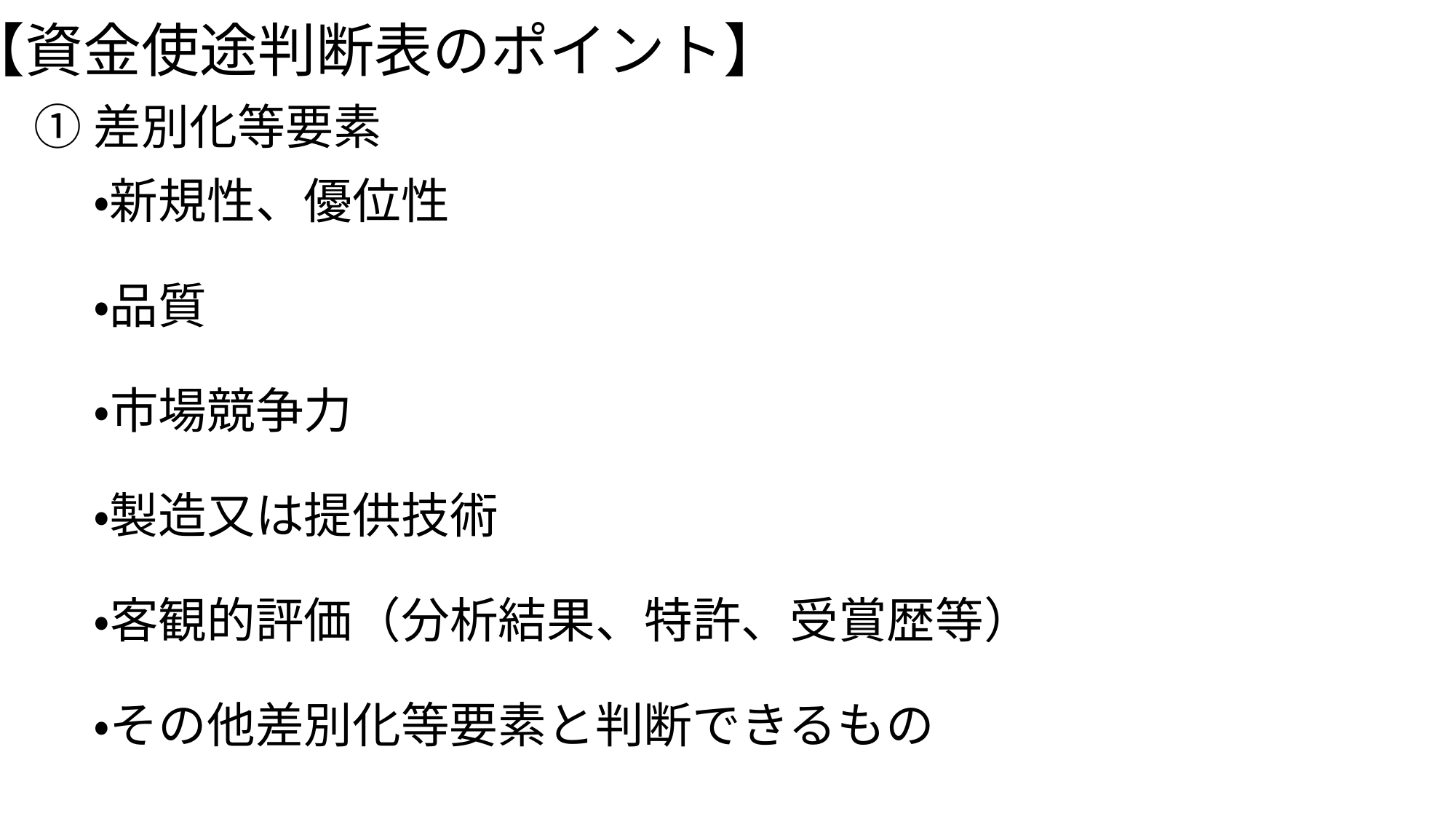

# 【資金使途判断表のポイント】
①差別化等要素
・新規性、優位性

・品質

・市場競争力

・製造又は提供技術

・客観的評価（分析結果、特許、受賞歴等）

・その他差別化等要素と判断できるもの